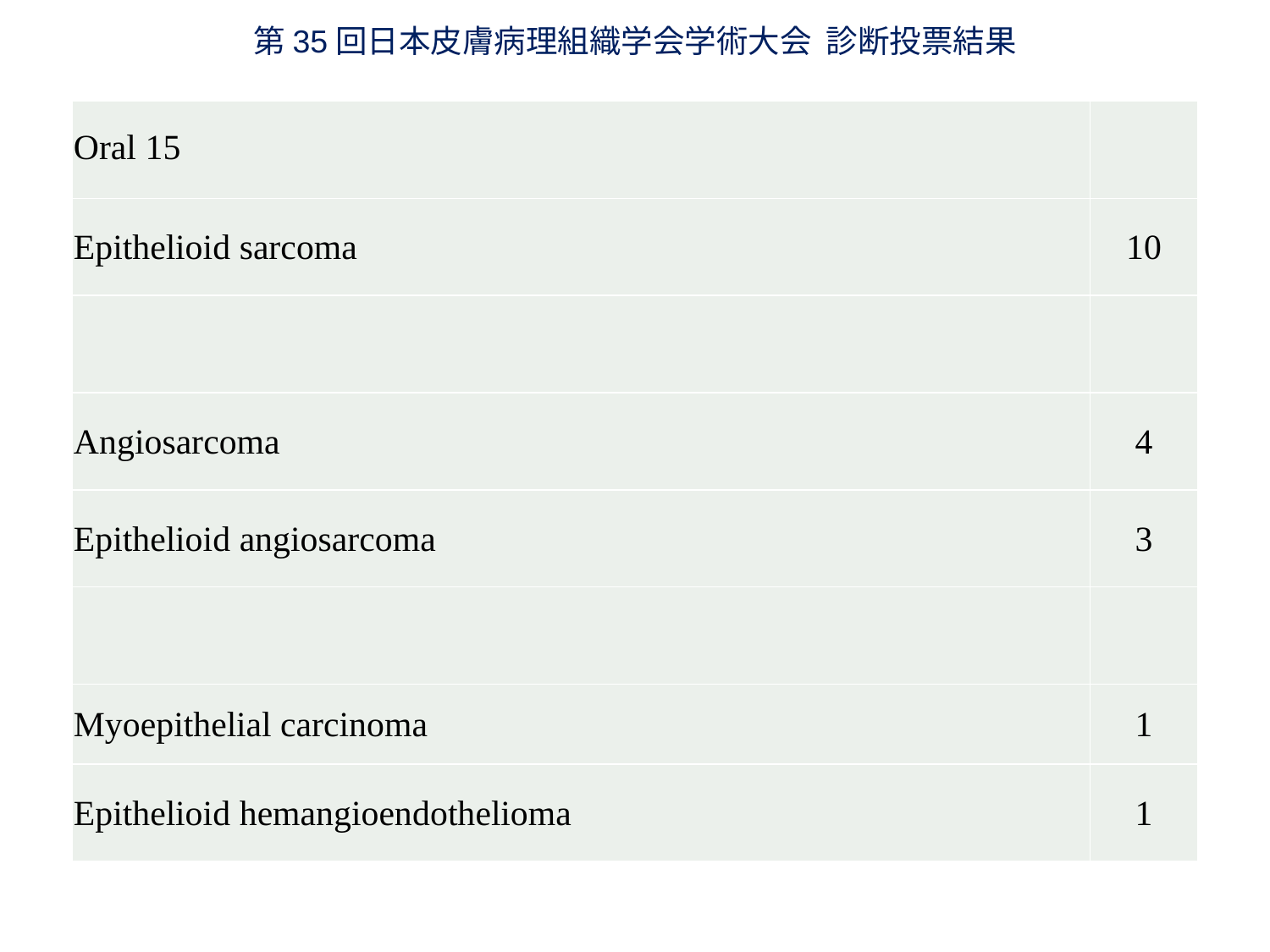

第35回日本皮膚病理組織学会学術大会  診断投票結果
| Oral 15 |  |
| --- | --- |
| Epithelioid sarcoma | 10 |
|  |  |
| Angiosarcoma | 4 |
| Epithelioid angiosarcoma | 3 |
|  |  |
| Myoepithelial carcinoma | 1 |
| Epithelioid hemangioendothelioma | 1 |